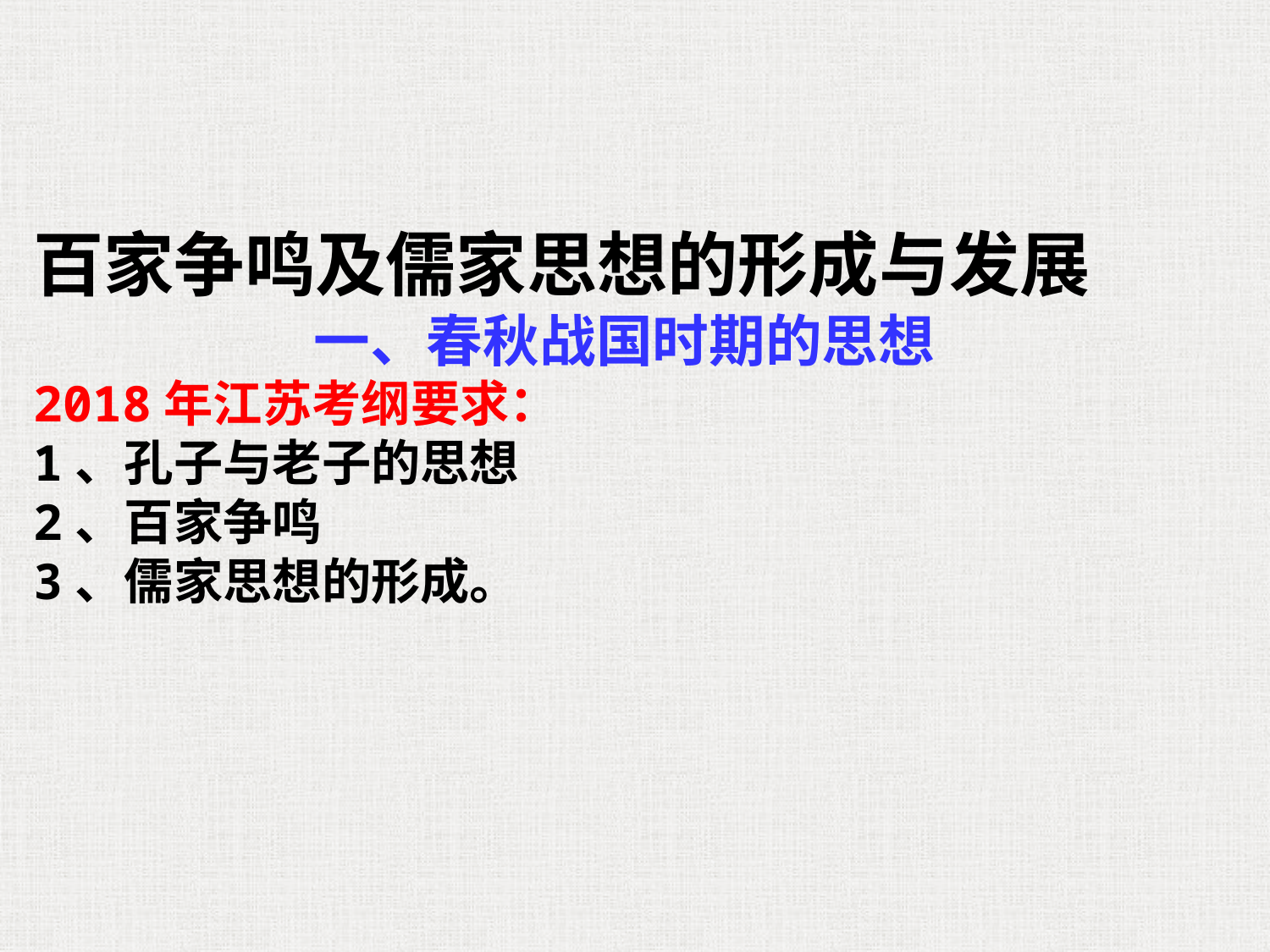

百家争鸣及儒家思想的形成与发展
一、春秋战国时期的思想
2018年江苏考纲要求：
1、孔子与老子的思想
2、百家争鸣
3、儒家思想的形成。